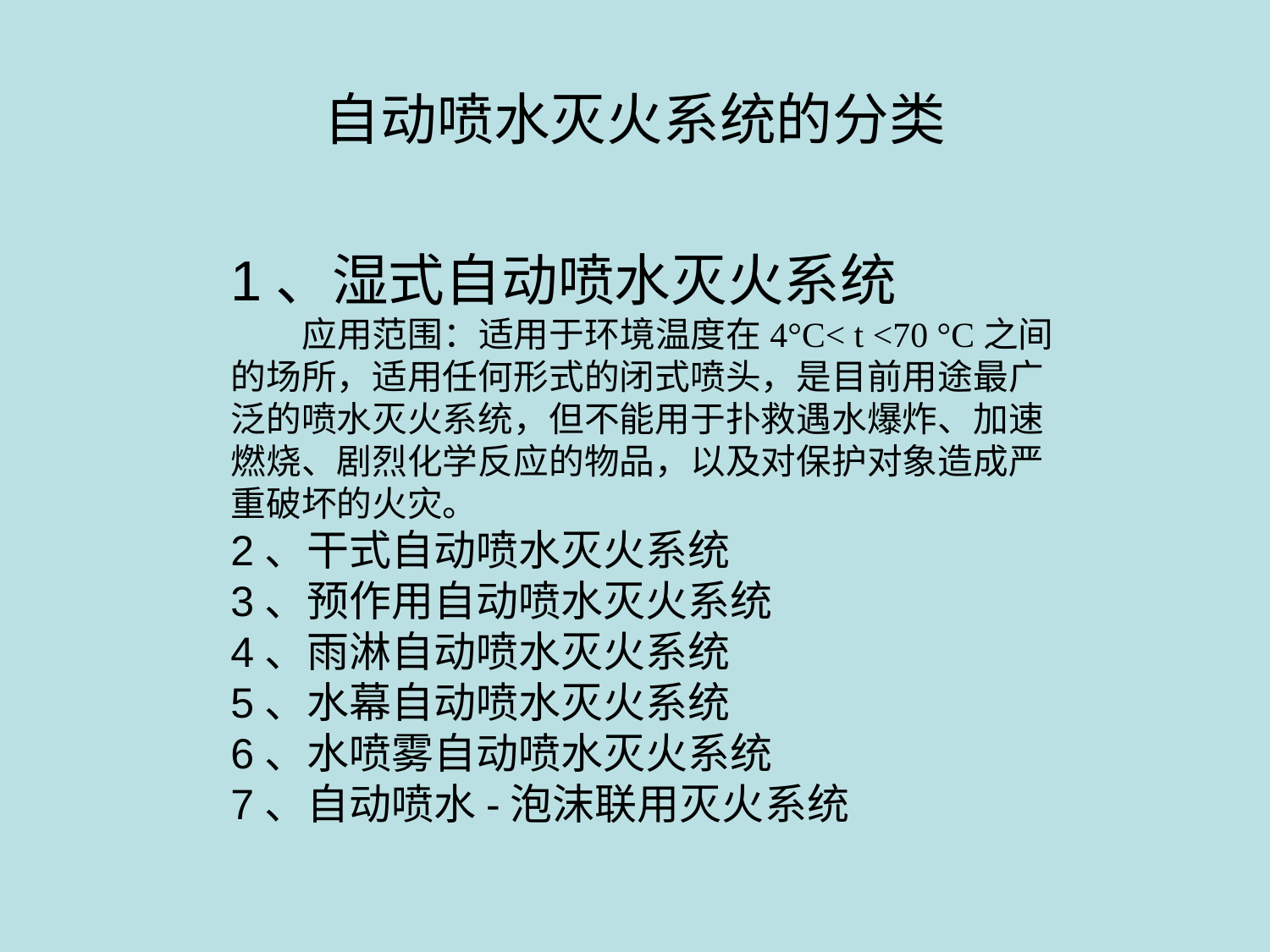

# 自动喷水灭火系统的分类
1、湿式自动喷水灭火系统
        应用范围：适用于环境温度在4°C< t <70 °C之间的场所，适用任何形式的闭式喷头，是目前用途最广泛的喷水灭火系统，但不能用于扑救遇水爆炸、加速燃烧、剧烈化学反应的物品，以及对保护对象造成严重破坏的火灾。
2、干式自动喷水灭火系统
3、预作用自动喷水灭火系统
4、雨淋自动喷水灭火系统
5、水幕自动喷水灭火系统
6、水喷雾自动喷水灭火系统
7、自动喷水-泡沫联用灭火系统